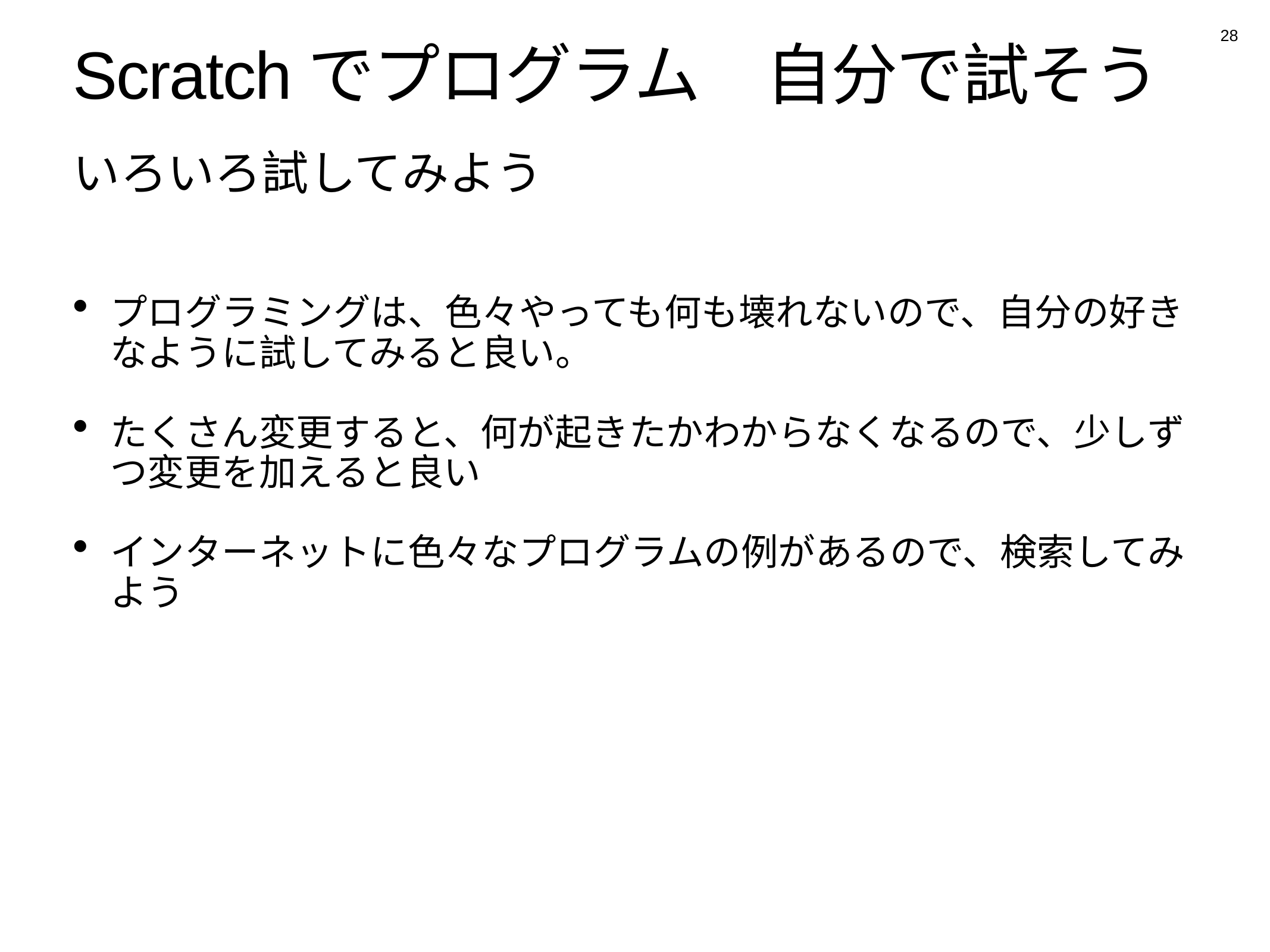

28
# Scratchでプログラム　自分で試そう
いろいろ試してみよう
プログラミングは、色々やっても何も壊れないので、自分の好きなように試してみると良い。
たくさん変更すると、何が起きたかわからなくなるので、少しずつ変更を加えると良い
インターネットに色々なプログラムの例があるので、検索してみよう